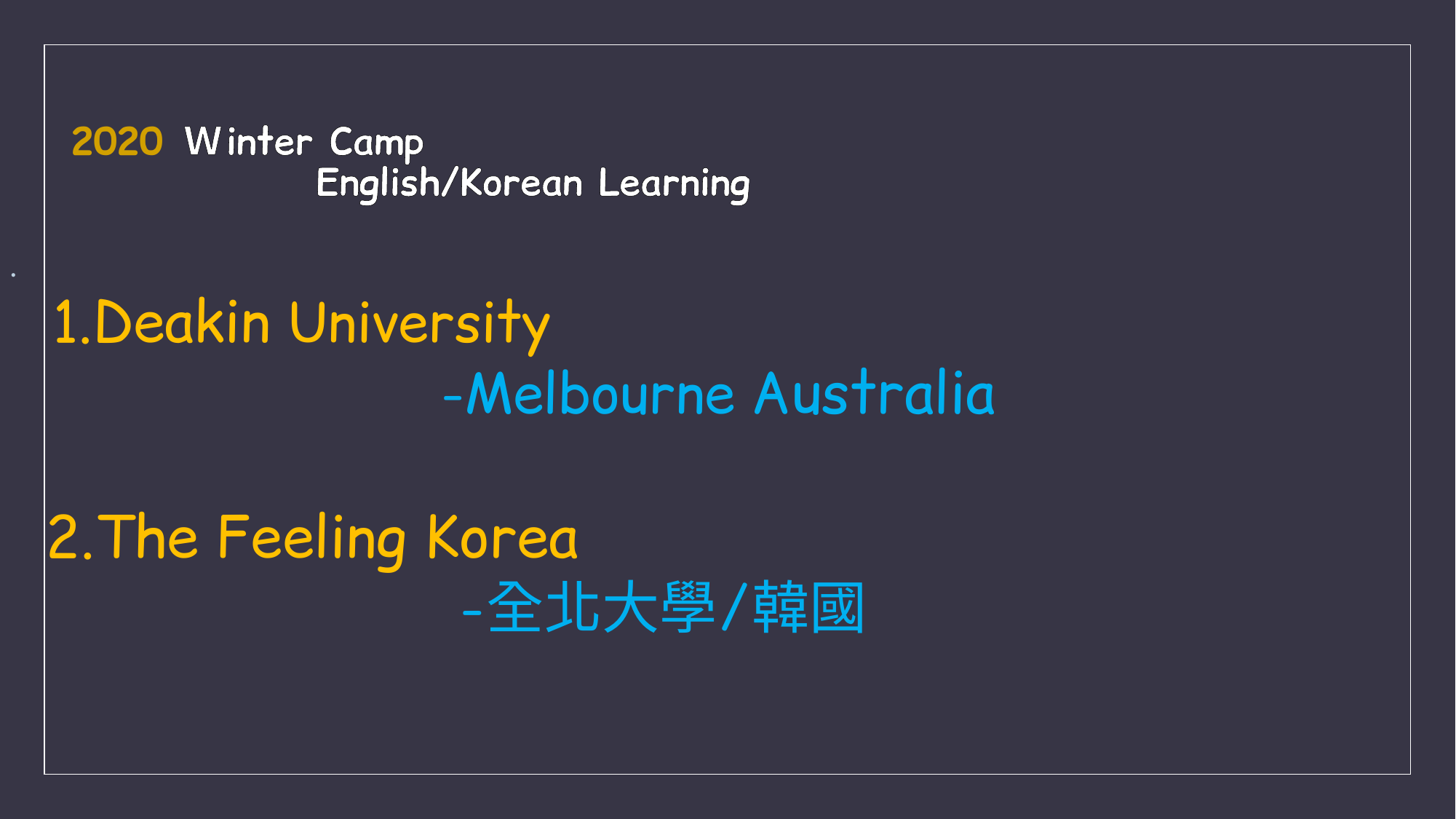

# 2020 Ｗinter Camp English/Korean Learning

 1.Deakin University
                          -Melbourne Australia

  2.The Feeling Korea
                          -全北大學/韓國